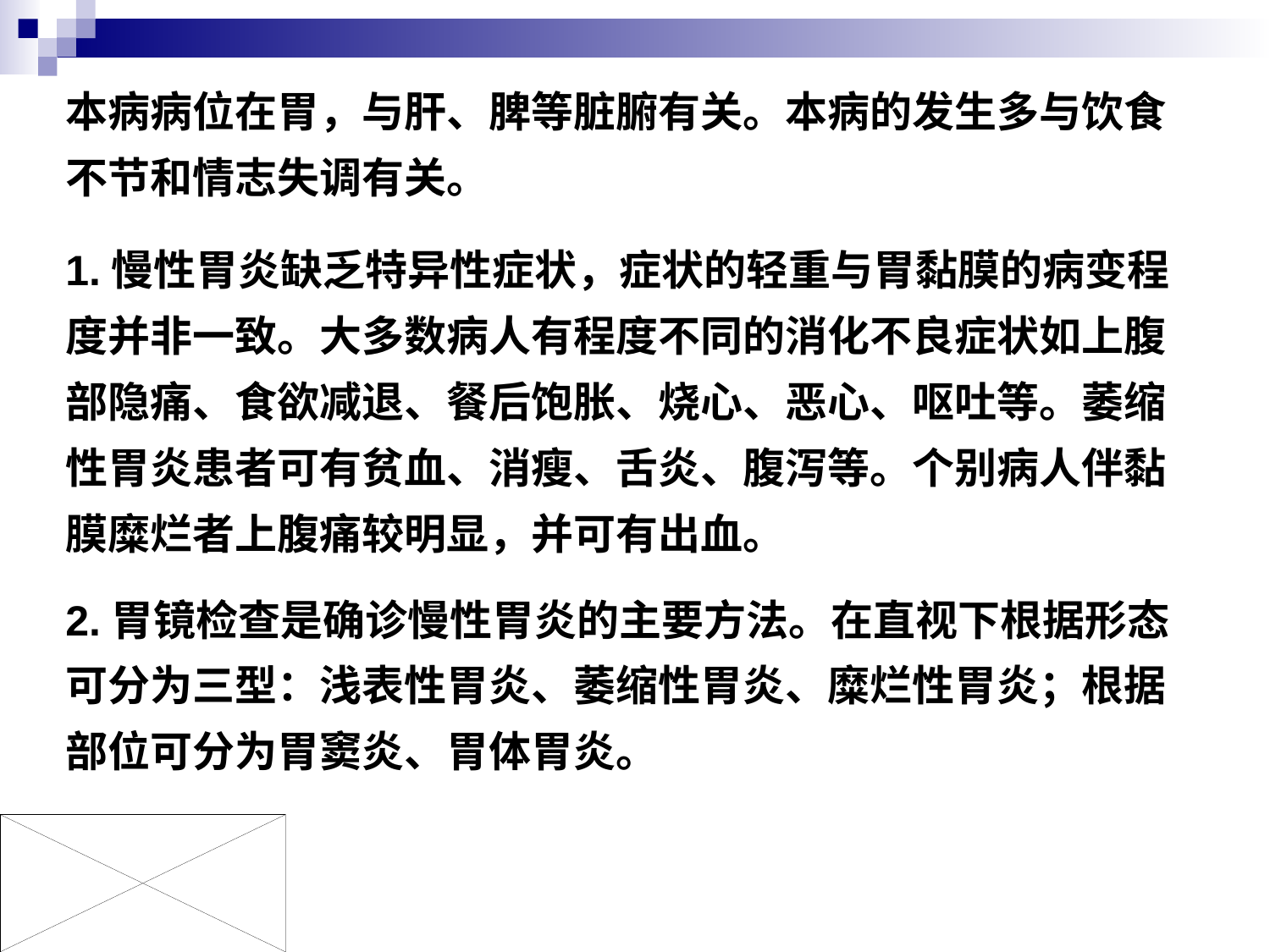

本病病位在胃，与肝、脾等脏腑有关。本病的发生多与饮食不节和情志失调有关。
1.慢性胃炎缺乏特异性症状，症状的轻重与胃黏膜的病变程度并非一致。大多数病人有程度不同的消化不良症状如上腹部隐痛、食欲减退、餐后饱胀、烧心、恶心、呕吐等。萎缩性胃炎患者可有贫血、消瘦、舌炎、腹泻等。个别病人伴黏膜糜烂者上腹痛较明显，并可有出血。
2.胃镜检查是确诊慢性胃炎的主要方法。在直视下根据形态可分为三型：浅表性胃炎、萎缩性胃炎、糜烂性胃炎；根据部位可分为胃窦炎、胃体胃炎。